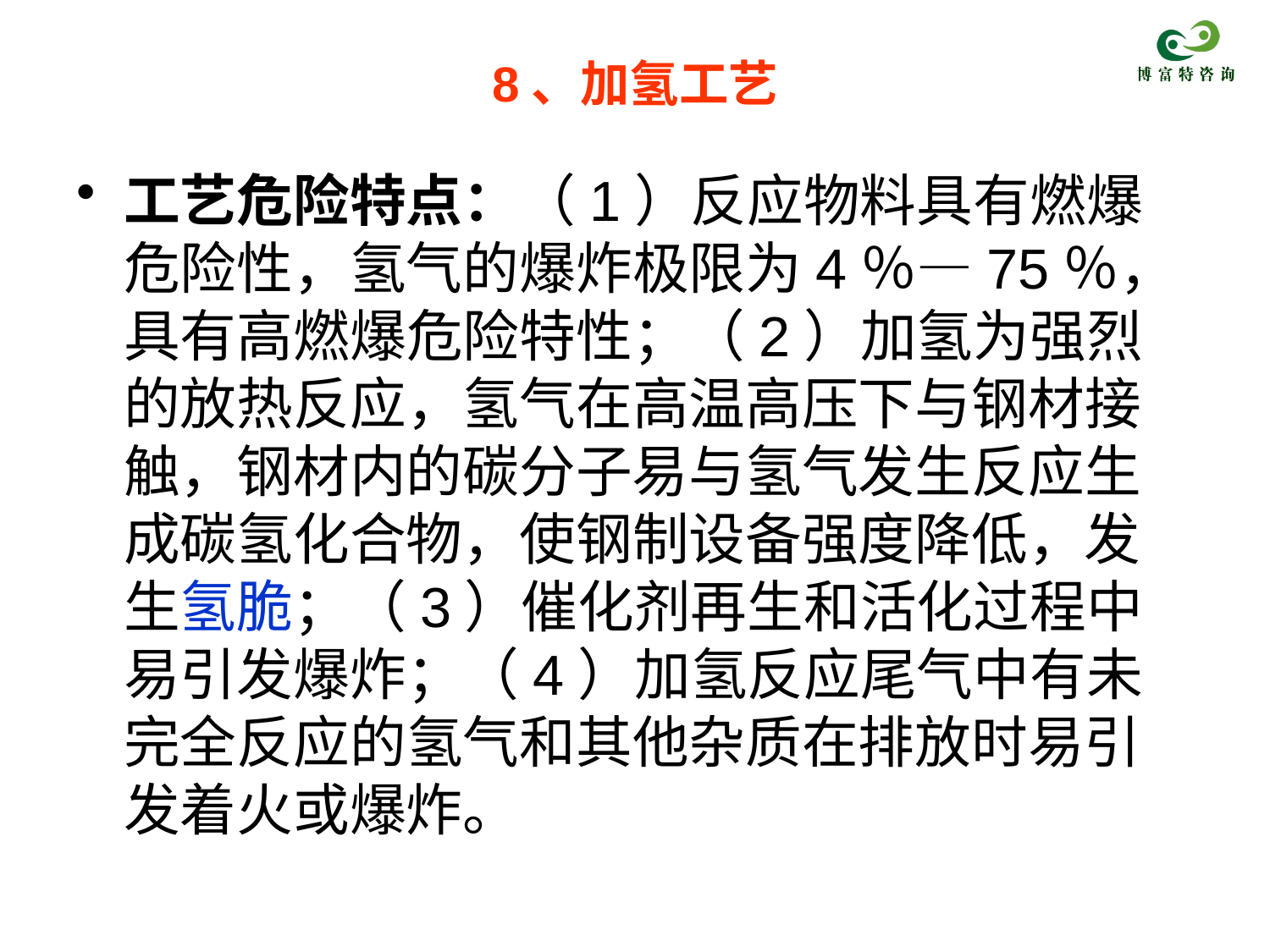

# 8、加氢工艺
工艺危险特点：（1）反应物料具有燃爆危险性，氢气的爆炸极限为4％—75％，具有高燃爆危险特性；（2）加氢为强烈的放热反应，氢气在高温高压下与钢材接触，钢材内的碳分子易与氢气发生反应生成碳氢化合物，使钢制设备强度降低，发生氢脆；（3）催化剂再生和活化过程中易引发爆炸；（4）加氢反应尾气中有未完全反应的氢气和其他杂质在排放时易引发着火或爆炸。